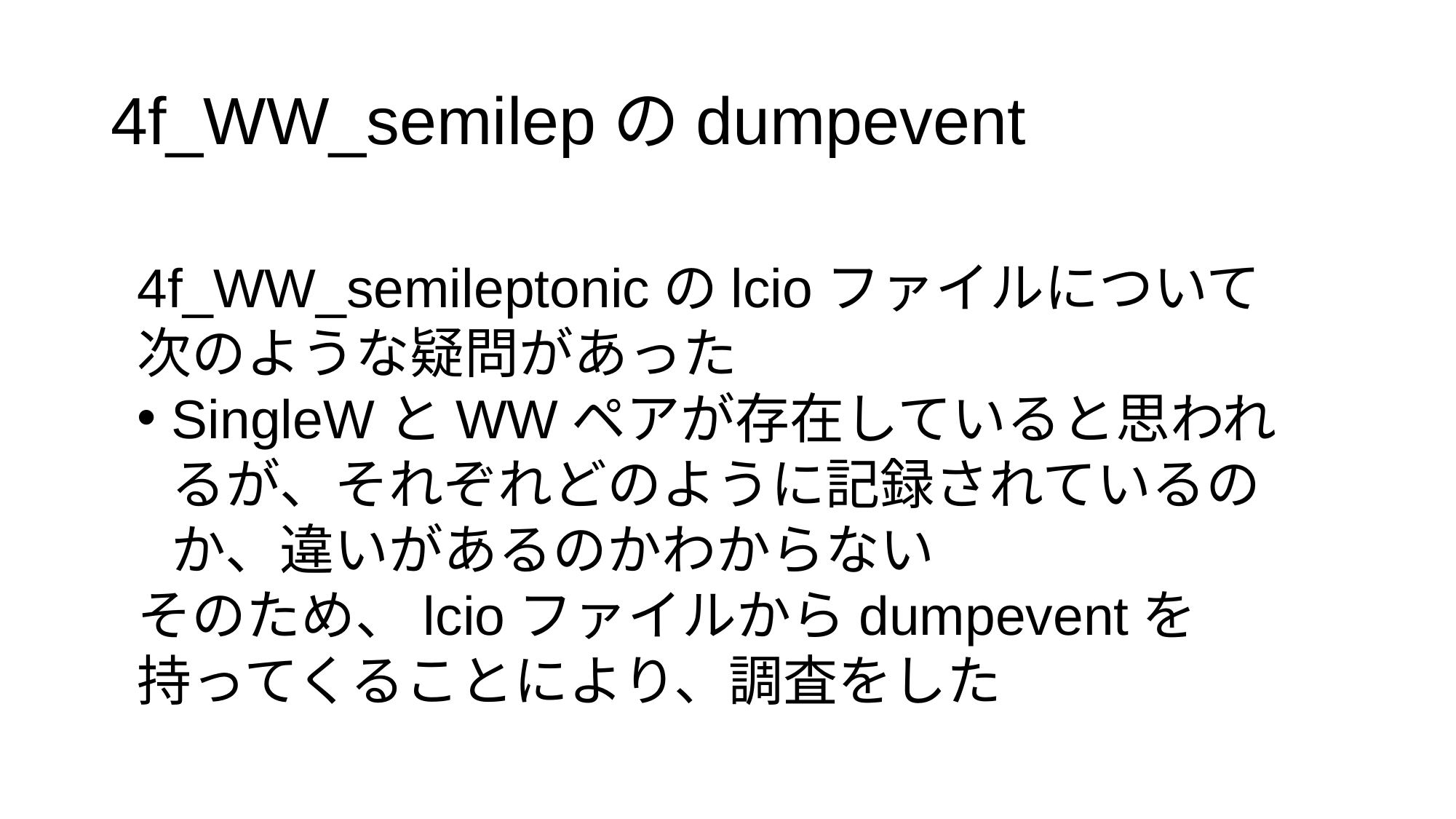

# 4f_WW_semilepのdumpevent
4f_WW_semileptonicのlcioファイルについて次のような疑問があった
SingleWとWWペアが存在していると思われるが、それぞれどのように記録されているのか、違いがあるのかわからない
そのため、lcioファイルからdumpeventを持ってくることにより、調査をした